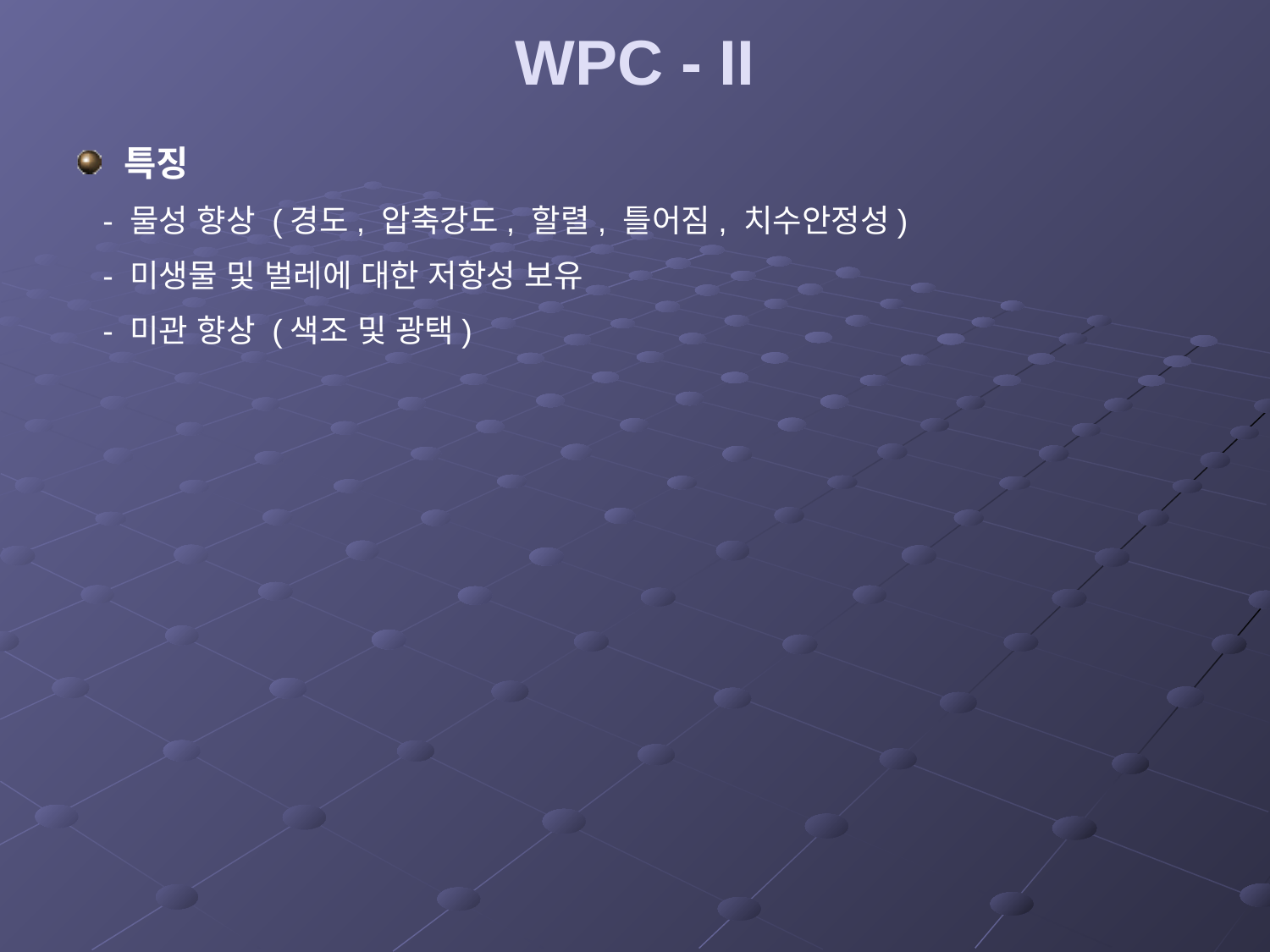

# WPC - II
특징
   - 물성 향상 (경도, 압축강도, 할렬, 틀어짐, 치수안정성)
   - 미생물 및 벌레에 대한 저항성 보유
   - 미관 향상 (색조 및 광택)